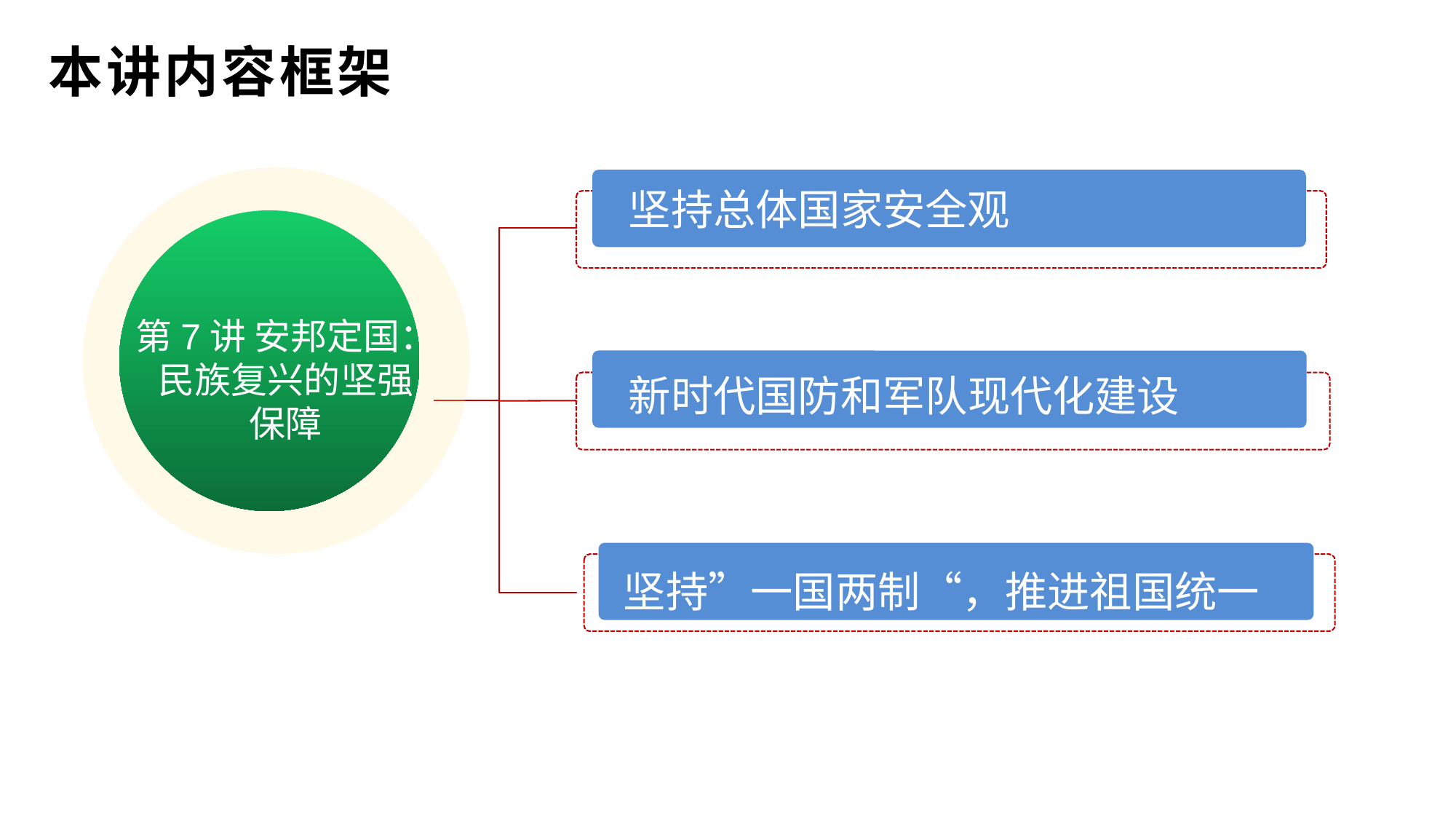

本讲内容框架
社会利益关系日趋复杂

第7讲 安邦定国：
民族复兴的坚强
保障

坚持”一国两制“，推进祖国统一
坚持总体国家安全观
新时代国防和军队现代化建设